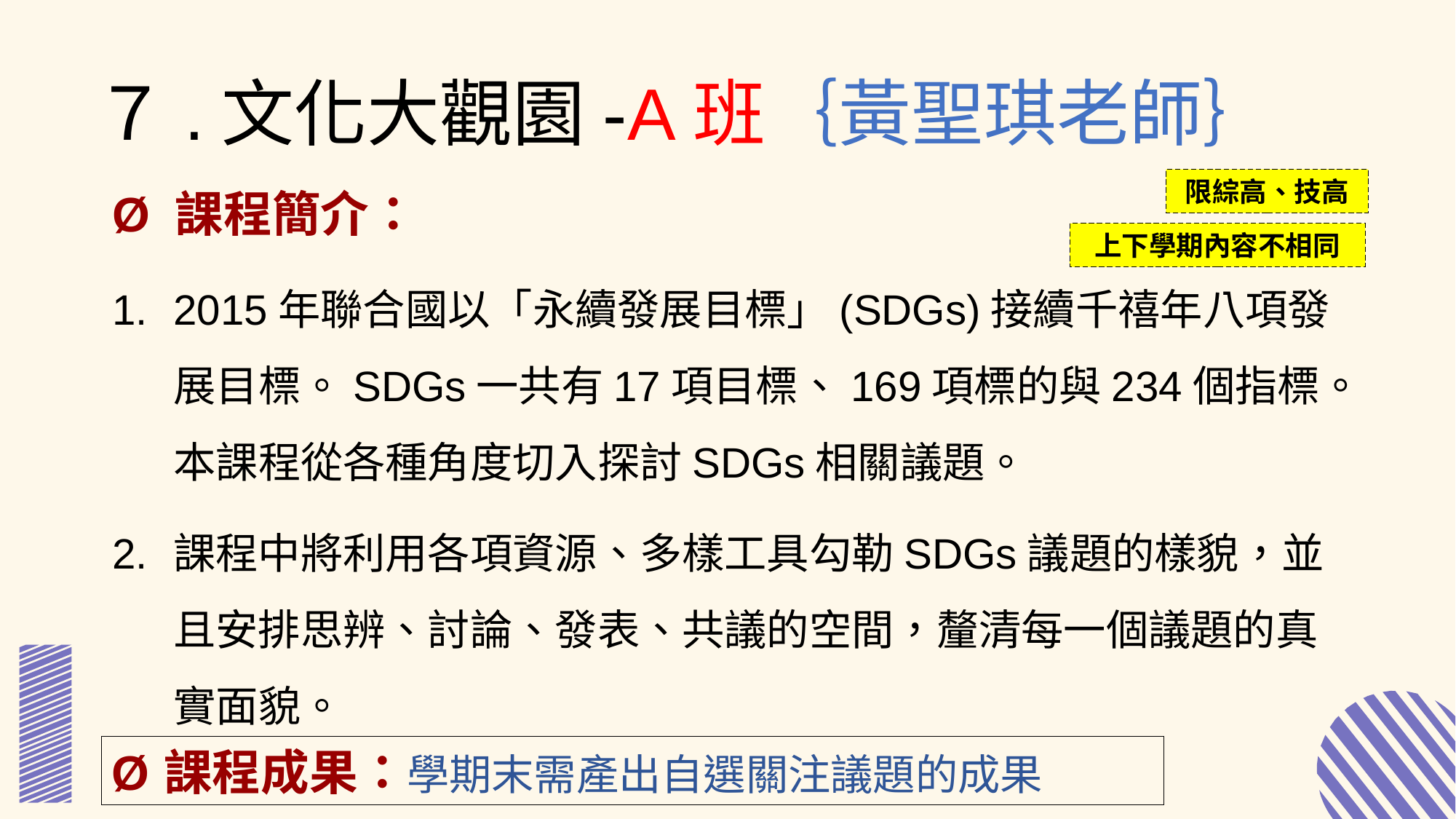

７.文化大觀園-A班｛黃聖琪老師｝
限綜高、技高
Ø 課程簡介：
2015年聯合國以「永續發展目標」(SDGs)接續千禧年八項發展目標。SDGs一共有17項目標、169項標的與234個指標。本課程從各種角度切入探討SDGs相關議題。
課程中將利用各項資源、多樣工具勾勒SDGs議題的樣貌，並且安排思辨、討論、發表、共議的空間，釐清每一個議題的真實面貌。
上下學期內容不相同
Ø 課程成果：學期末需產出自選關注議題的成果